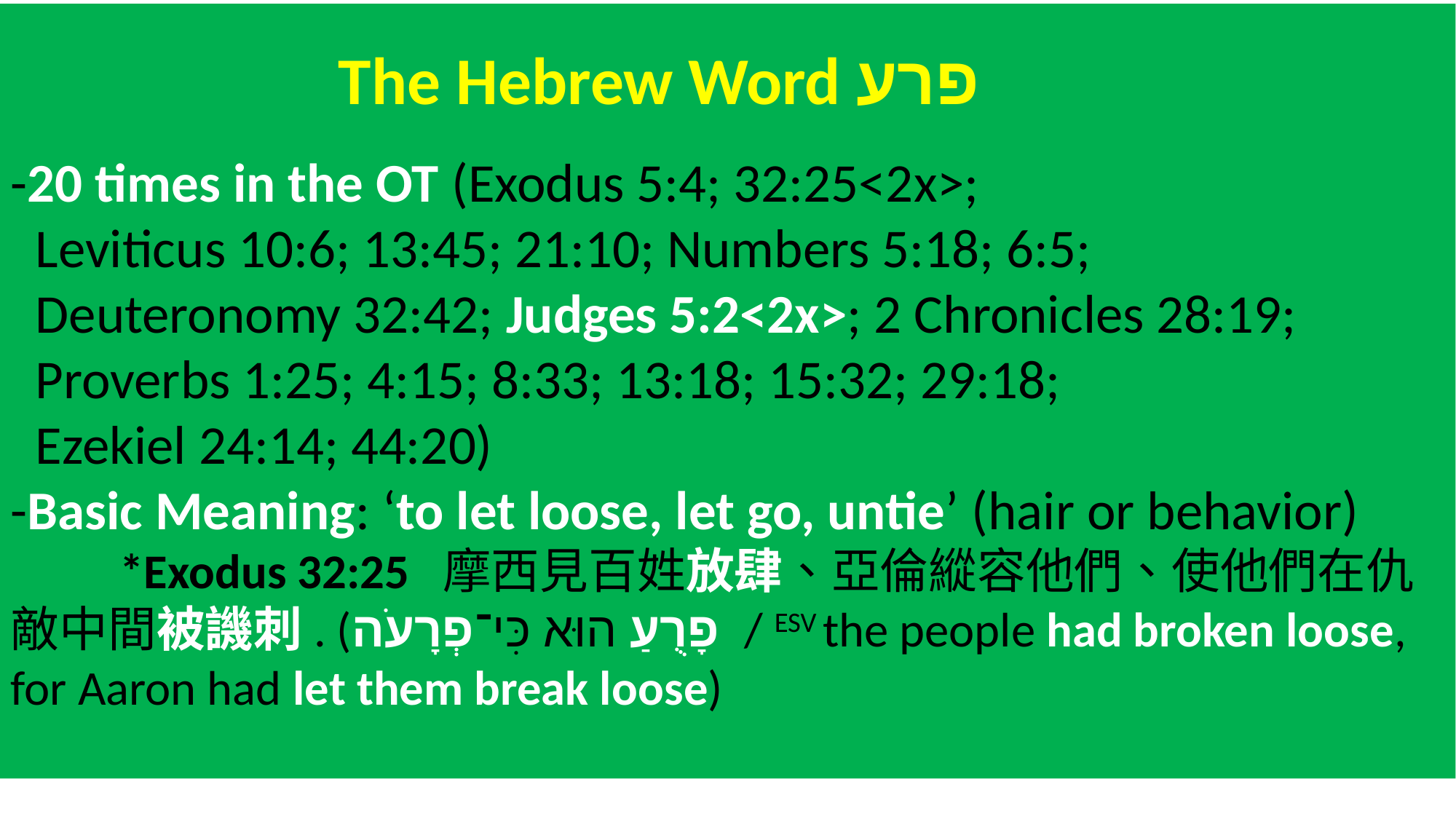

The Hebrew Word פרע

-20 times in the OT (Exodus 5:4; 32:25<2x>;
  Leviticus 10:6; 13:45; 21:10; Numbers 5:18; 6:5;
  Deuteronomy 32:42; Judges 5:2<2x>; 2 Chronicles 28:19;
  Proverbs 1:25; 4:15; 8:33; 13:18; 15:32; 29:18;
  Ezekiel 24:14; 44:20)
-Basic Meaning: ‘to let loose, let go, untie’ (hair or behavior)
	*Exodus 32:25  ‎摩西見百姓放肆、亞倫縱容他們、使他們在仇敵中間被譏刺. (פָרֻעַ הוּא כִּי־פְרָעֹה  / ESV the people had broken loose, for Aaron had let them break loose)